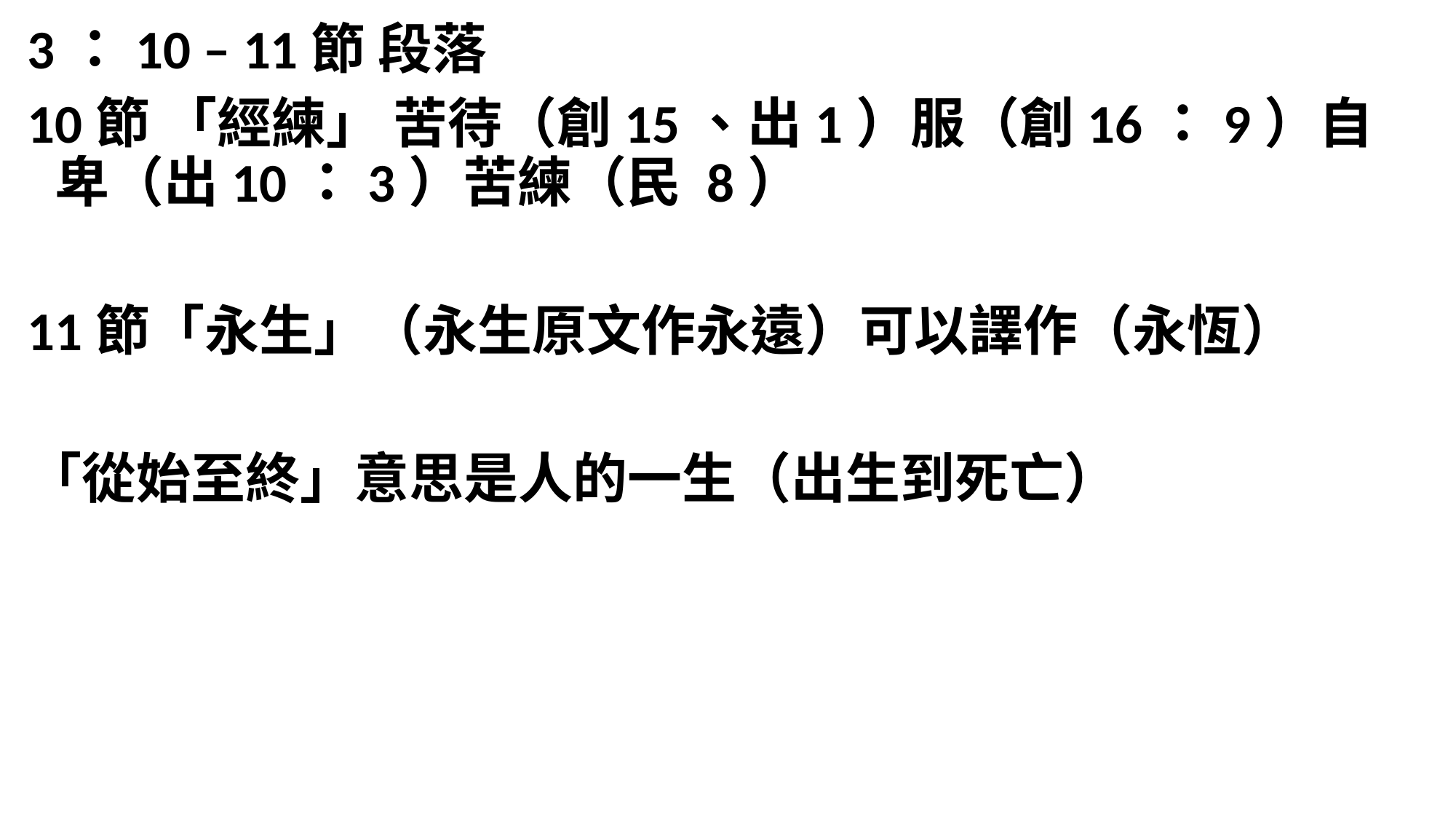

3：10 – 11節 段落
10節 「經練」 苦待（創15、出1）服（創16：9）自卑（出10：3）苦練（民 8）

11節「永生」（永生原文作永遠）可以譯作（永恆）

「從始至終」意思是人的一生（出生到死亡）